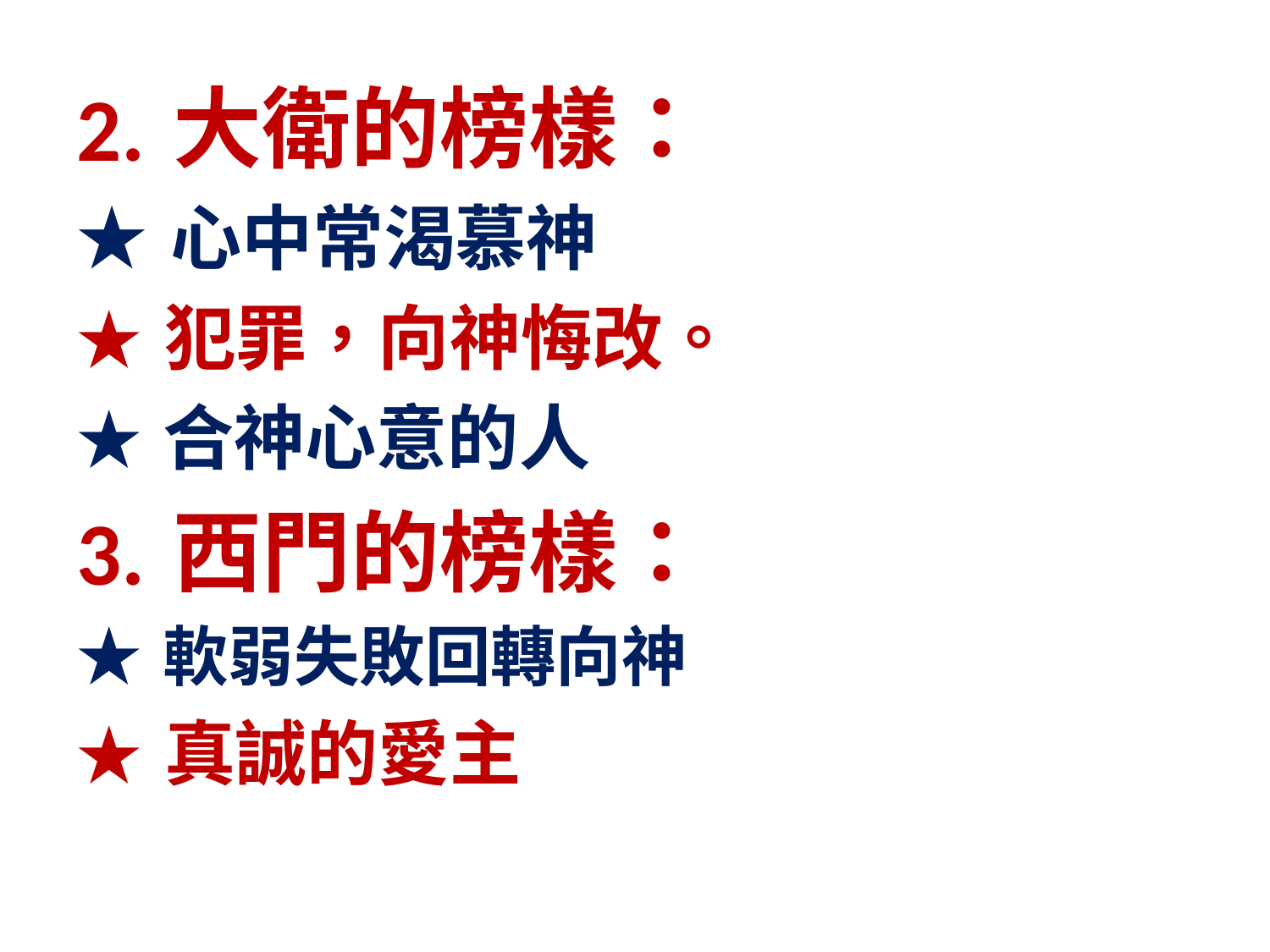

2. 大衛的榜樣：
★ 心中常渴慕神
★ 犯罪，向神悔改。
★ 合神心意的人
3. 西門的榜樣：
★ 軟弱失敗回轉向神
★ 真誠的愛主